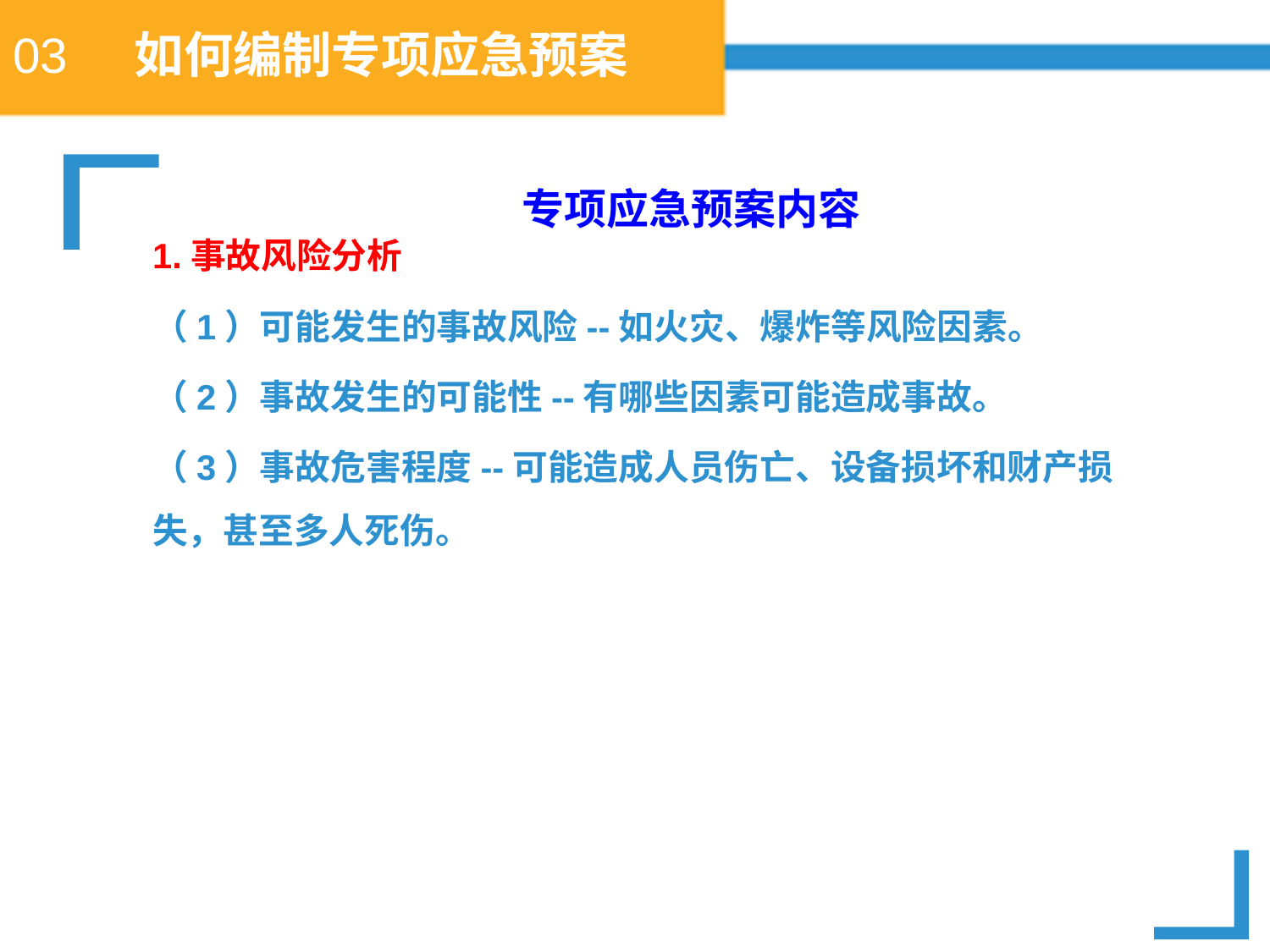

# 03    如何编制专项应急预案

专项应急预案内容
1.事故风险分析
（1）可能发生的事故风险--如火灾、爆炸等风险因素。
（2）事故发生的可能性--有哪些因素可能造成事故。
（3）事故危害程度--可能造成人员伤亡、设备损坏和财产损失，甚至多人死伤。